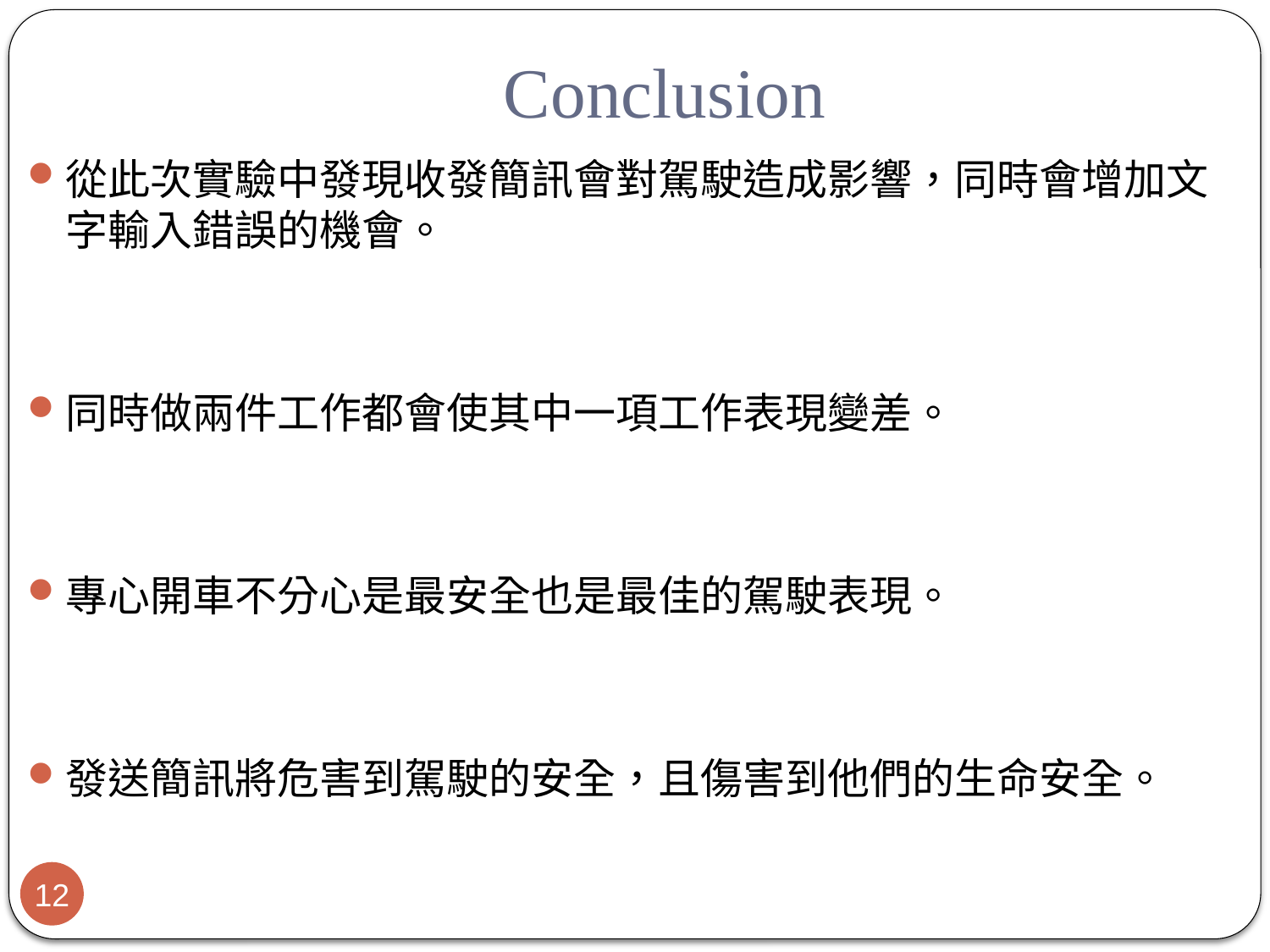

# Conclusion
從此次實驗中發現收發簡訊會對駕駛造成影響，同時會增加文字輸入錯誤的機會。

同時做兩件工作都會使其中一項工作表現變差。

專心開車不分心是最安全也是最佳的駕駛表現。

發送簡訊將危害到駕駛的安全，且傷害到他們的生命安全。

12